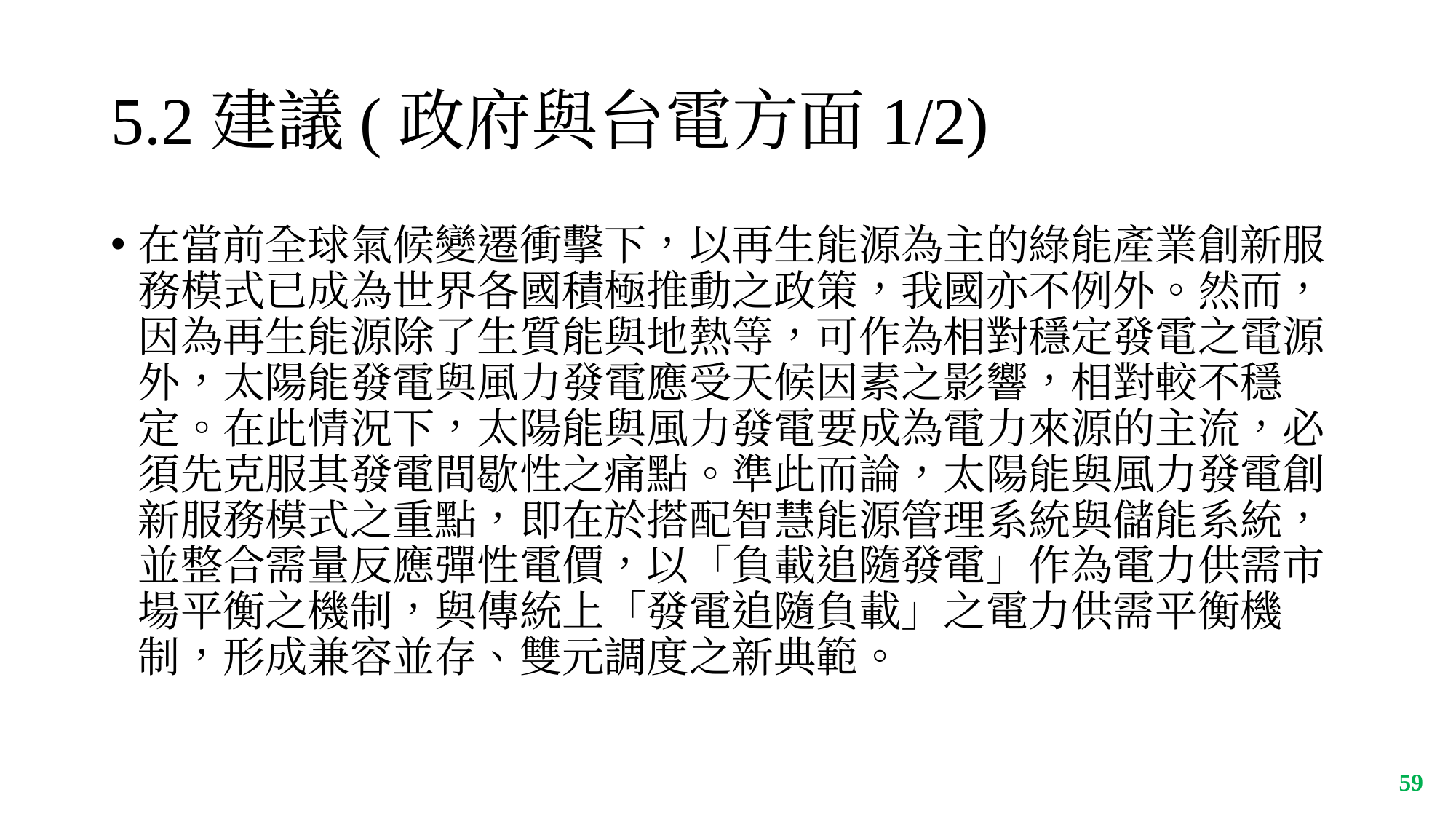

# 5.2建議(政府與台電方面1/2)
在當前全球氣候變遷衝擊下，以再生能源為主的綠能產業創新服務模式已成為世界各國積極推動之政策，我國亦不例外。然而，因為再生能源除了生質能與地熱等，可作為相對穩定發電之電源外，太陽能發電與風力發電應受天候因素之影響，相對較不穩定。在此情況下，太陽能與風力發電要成為電力來源的主流，必須先克服其發電間歇性之痛點。準此而論，太陽能與風力發電創新服務模式之重點，即在於搭配智慧能源管理系統與儲能系統，並整合需量反應彈性電價，以「負載追隨發電」作為電力供需市場平衡之機制，與傳統上「發電追隨負載」之電力供需平衡機制，形成兼容並存、雙元調度之新典範。

59